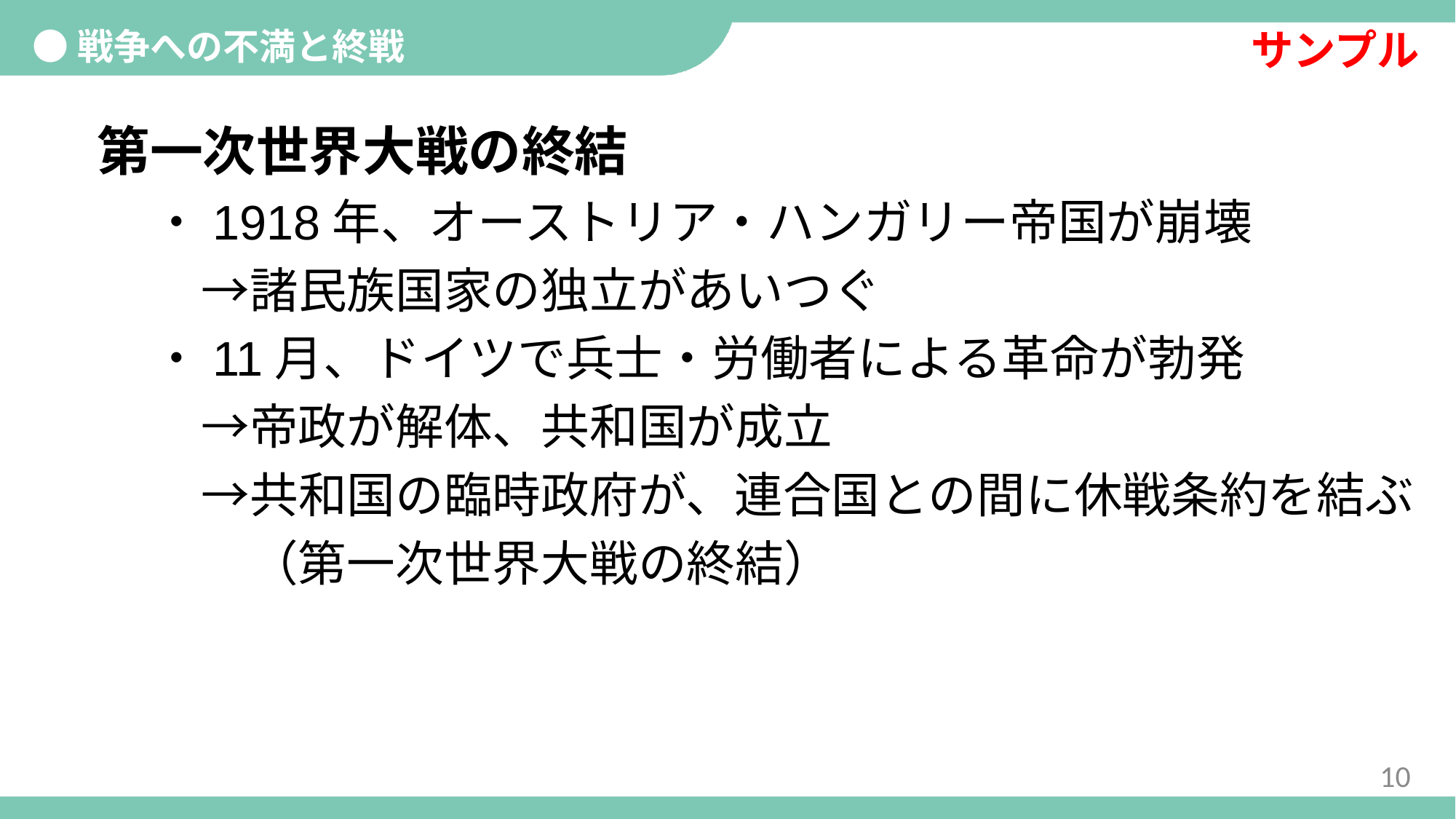

サンプル
●戦争への不満と終戦
第一次世界大戦の終結
・1918年、オーストリア・ハンガリー帝国が崩壊
　→諸民族国家の独立があいつぐ
・11月、ドイツで兵士・労働者による革命が勃発
　→帝政が解体、共和国が成立
　→共和国の臨時政府が、連合国との間に休戦条約を結ぶ
　　（第一次世界大戦の終結）